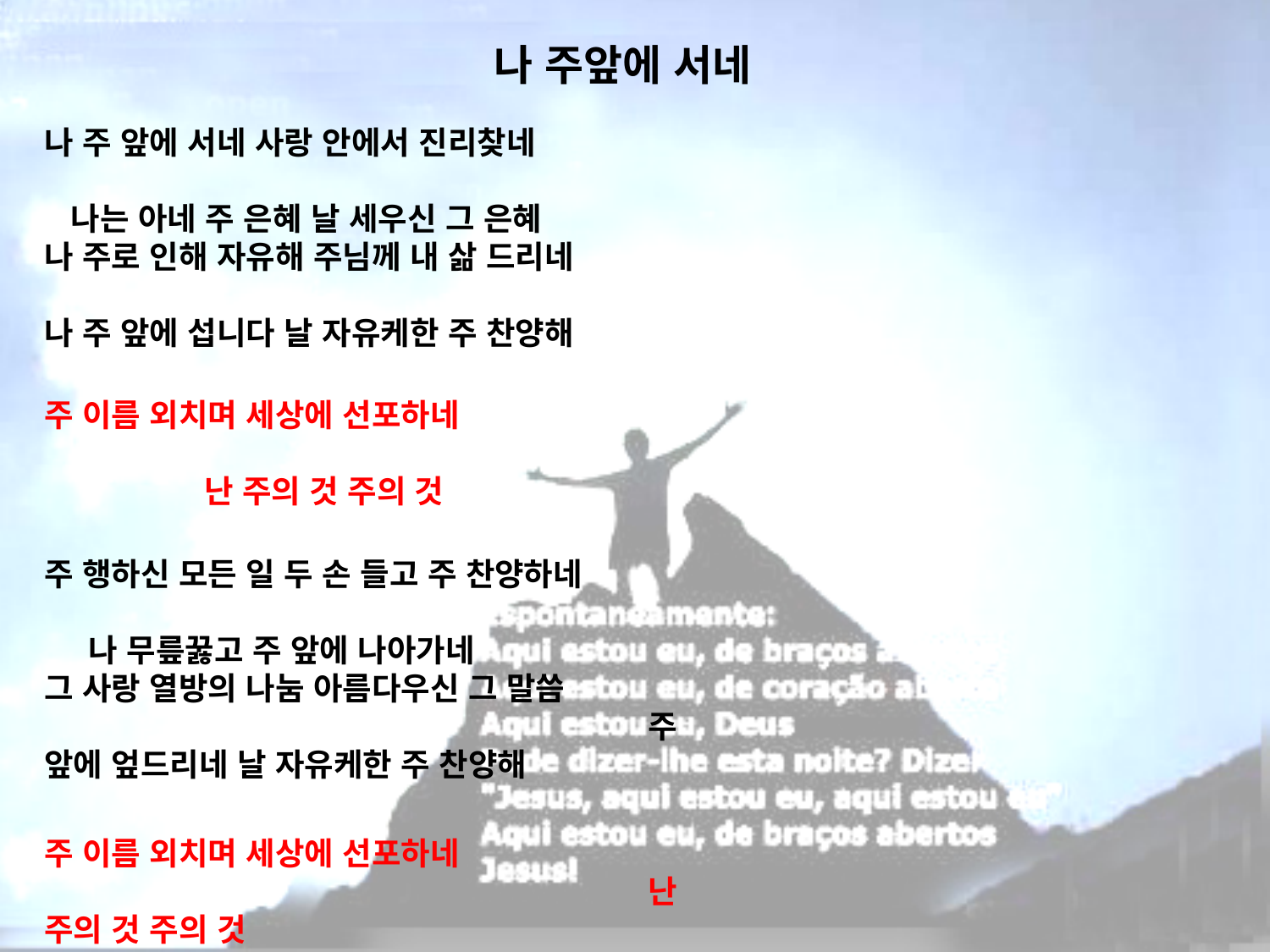

# 나 주앞에 서네
나 주 앞에 서네 사랑 안에서 진리찾네                                                                                             나는 아네 주 은혜 날 세우신 그 은혜
나 주로 인해 자유해 주님께 내 삶 드리네                                                                                     나 주 앞에 섭니다 날 자유케한 주 찬양해
주 이름 외치며 세상에 선포하네                                                                                                                     난 주의 것 주의 것
주 행하신 모든 일 두 손 들고 주 찬양하네                                                                                          나 무릎꿇고 주 앞에 나아가네
그 사랑 열방의 나눔 아름다우신 그 말씀                                                                                  주 앞에 엎드리네 날 자유케한 주 찬양해

주 이름 외치며 세상에 선포하네                                                                                              난 주의 것 주의 것
내 모든 것 주 사랑의 손에 있네                                                                                                                  난 주의 것 주의 것

나 여기 서네 두 손을 들고                                                                                                                         우리 주 예수 영원한 주찬양 영원한 주찬양(x2)